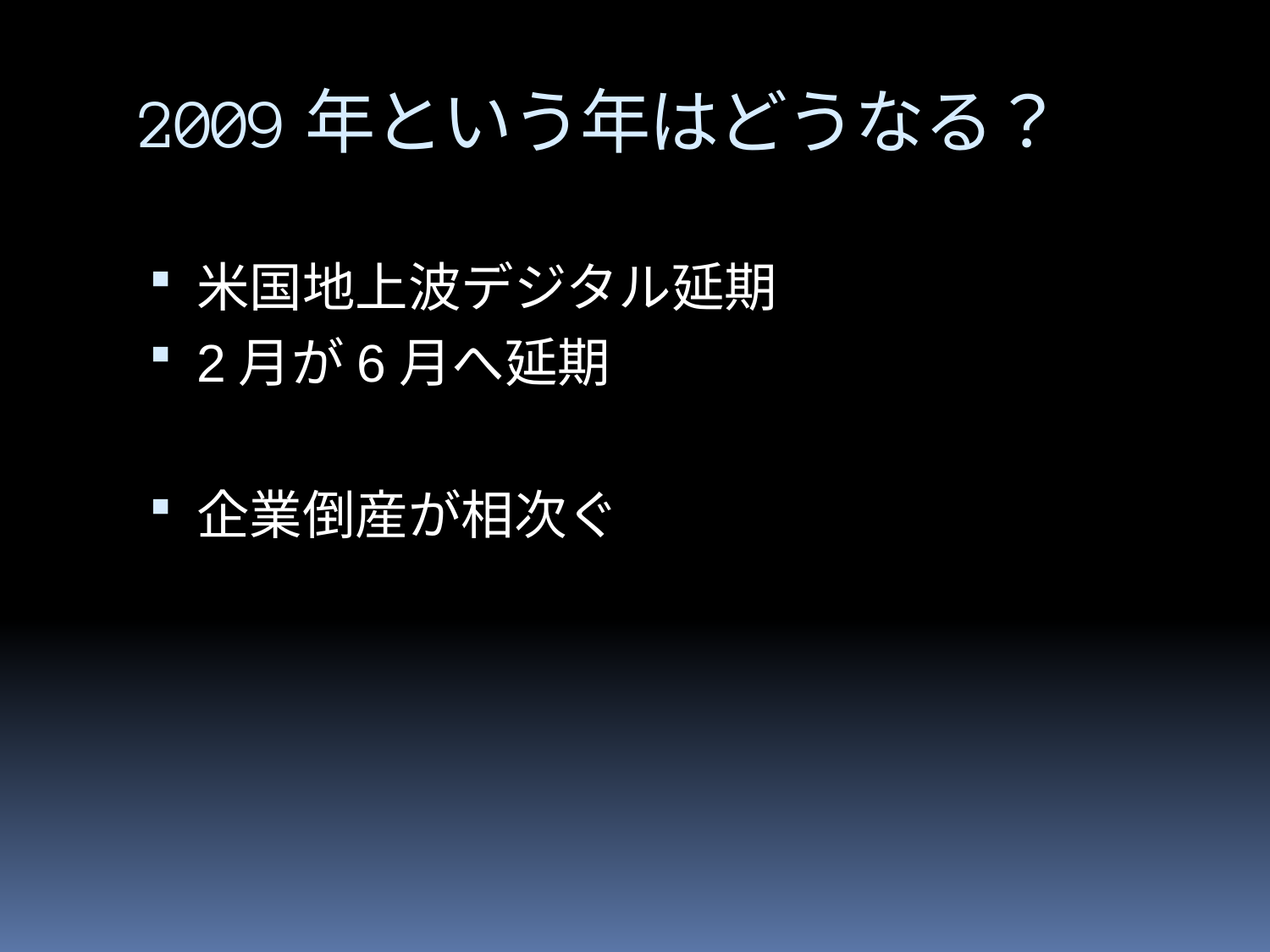

# 2009年という年はどうなる？
米国地上波デジタル延期
2月が6月へ延期

企業倒産が相次ぐ